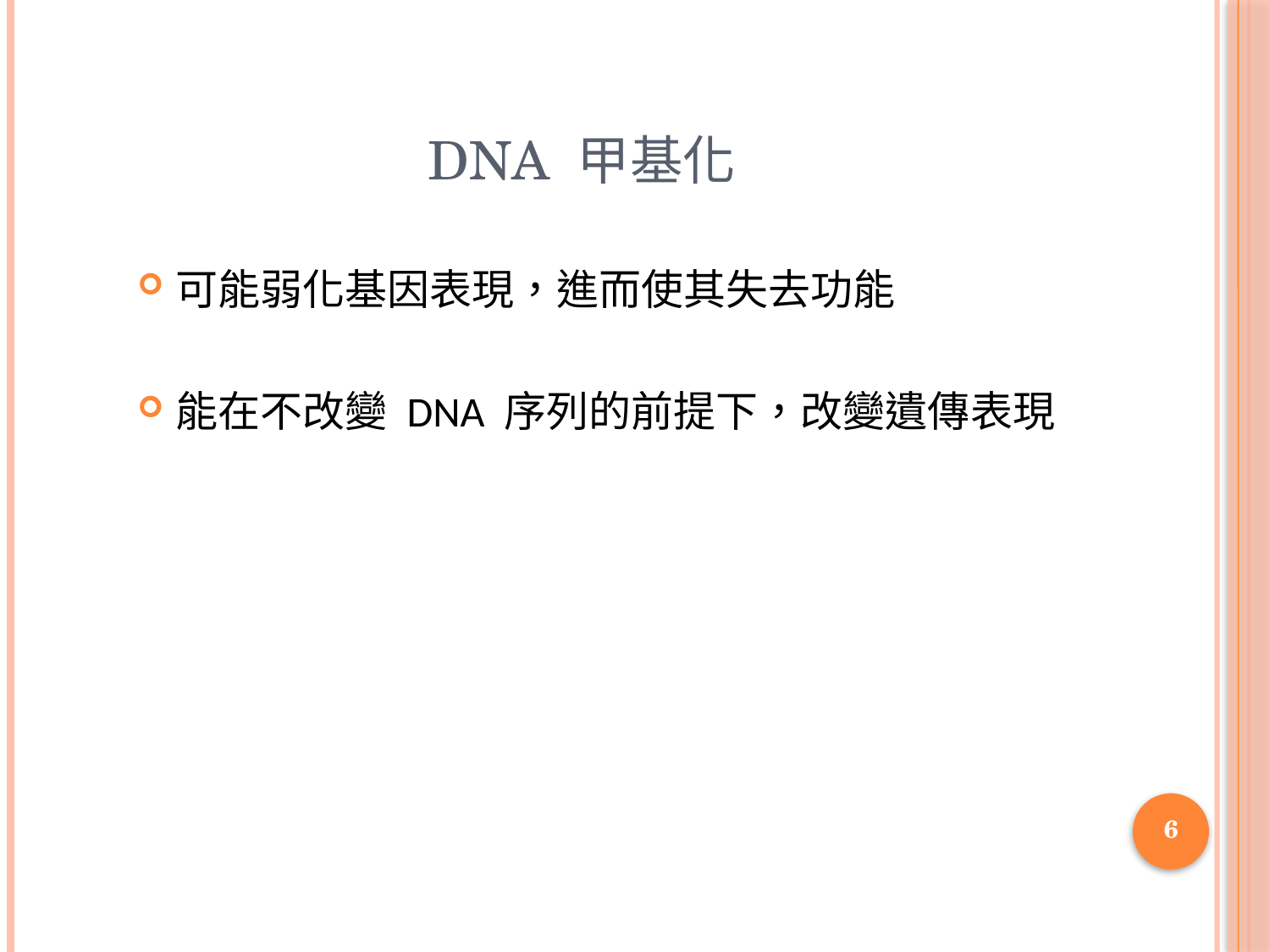

# DNA 甲基化
可能弱化基因表現，進而使其失去功能

能在不改變 DNA 序列的前提下，改變遺傳表現
6